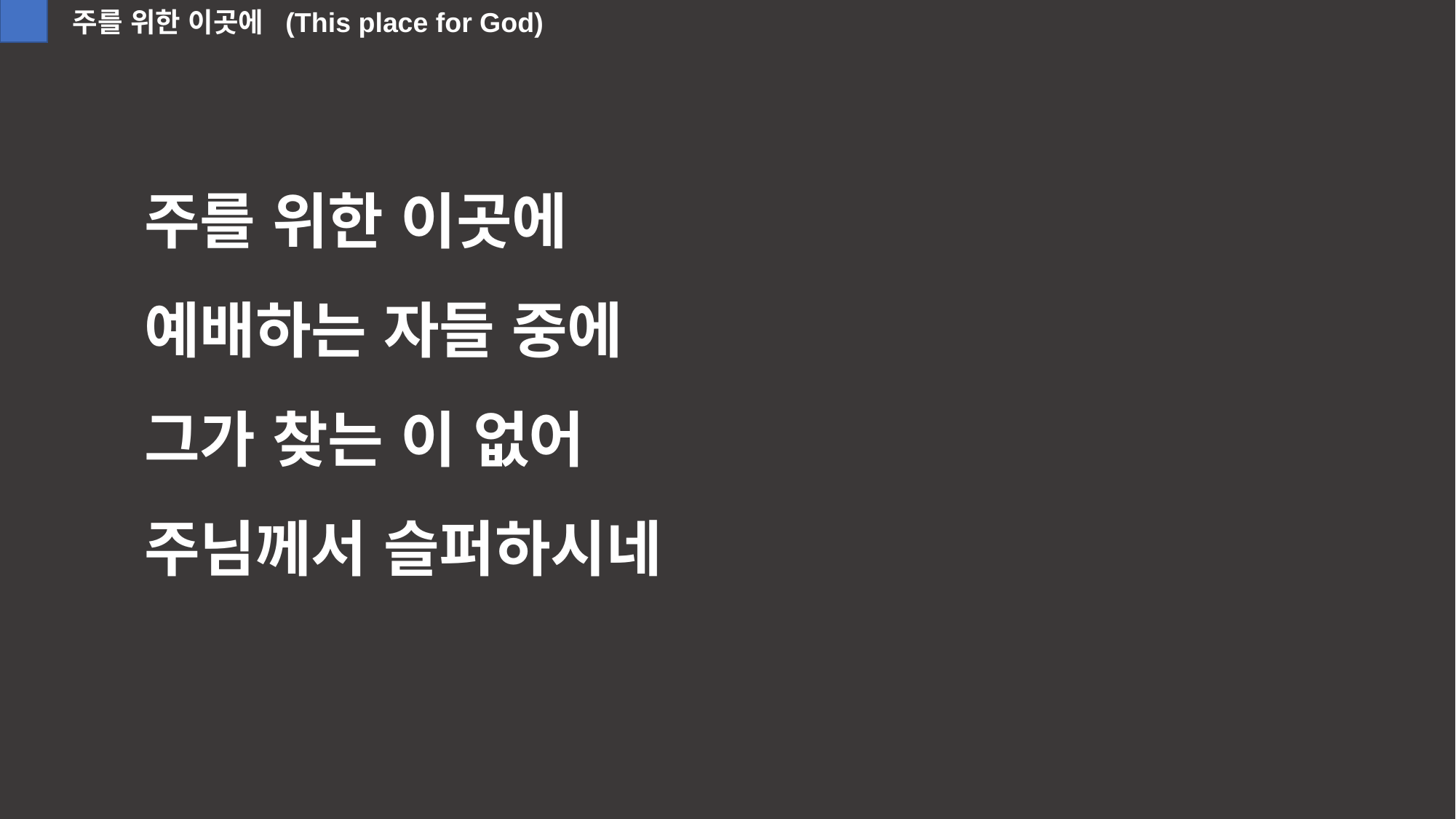

주를 위한 이곳에  (This place for God)

주를 위한 이곳에
예배하는 자들 중에
그가 찾는 이 없어
주님께서 슬퍼하시네